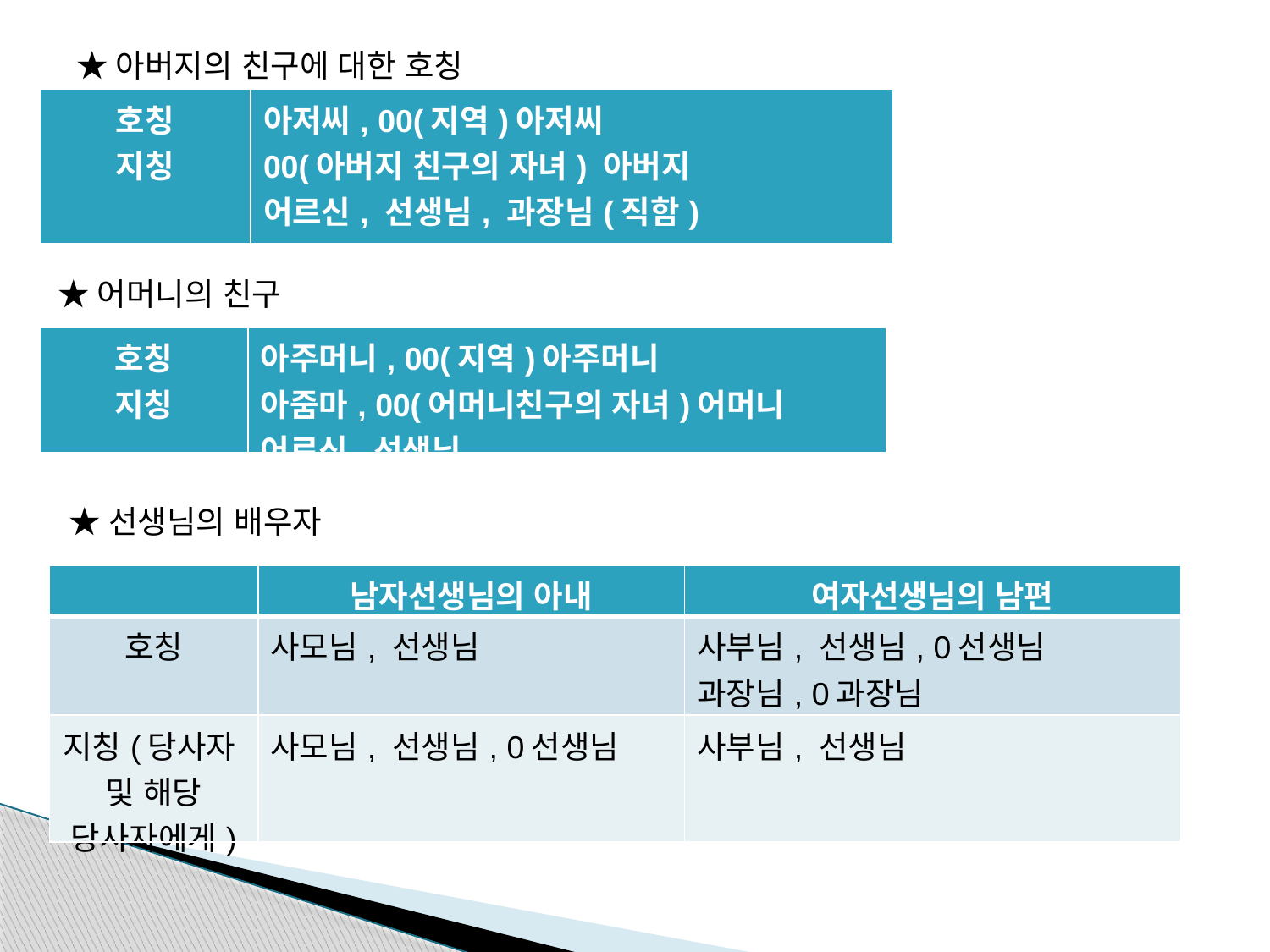

★아버지의 친구에 대한 호칭
| 호칭 지칭 | 아저씨, 00(지역)아저씨 00(아버지 친구의 자녀) 아버지 어르신, 선생님, 과장님(직함) |
| --- | --- |
★어머니의 친구
| 호칭 지칭 | 아주머니, 00(지역)아주머니 아줌마, 00(어머니친구의 자녀)어머니 어르신,선생님 |
| --- | --- |
★선생님의 배우자
|  | 남자선생님의 아내 | 여자선생님의 남편 |
| --- | --- | --- |
| 호칭 | 사모님, 선생님 | 사부님, 선생님, 0선생님 과장님, 0과장님 |
| 지칭(당사자 및 해당 당사자에게) | 사모님, 선생님, 0선생님 | 사부님, 선생님 |